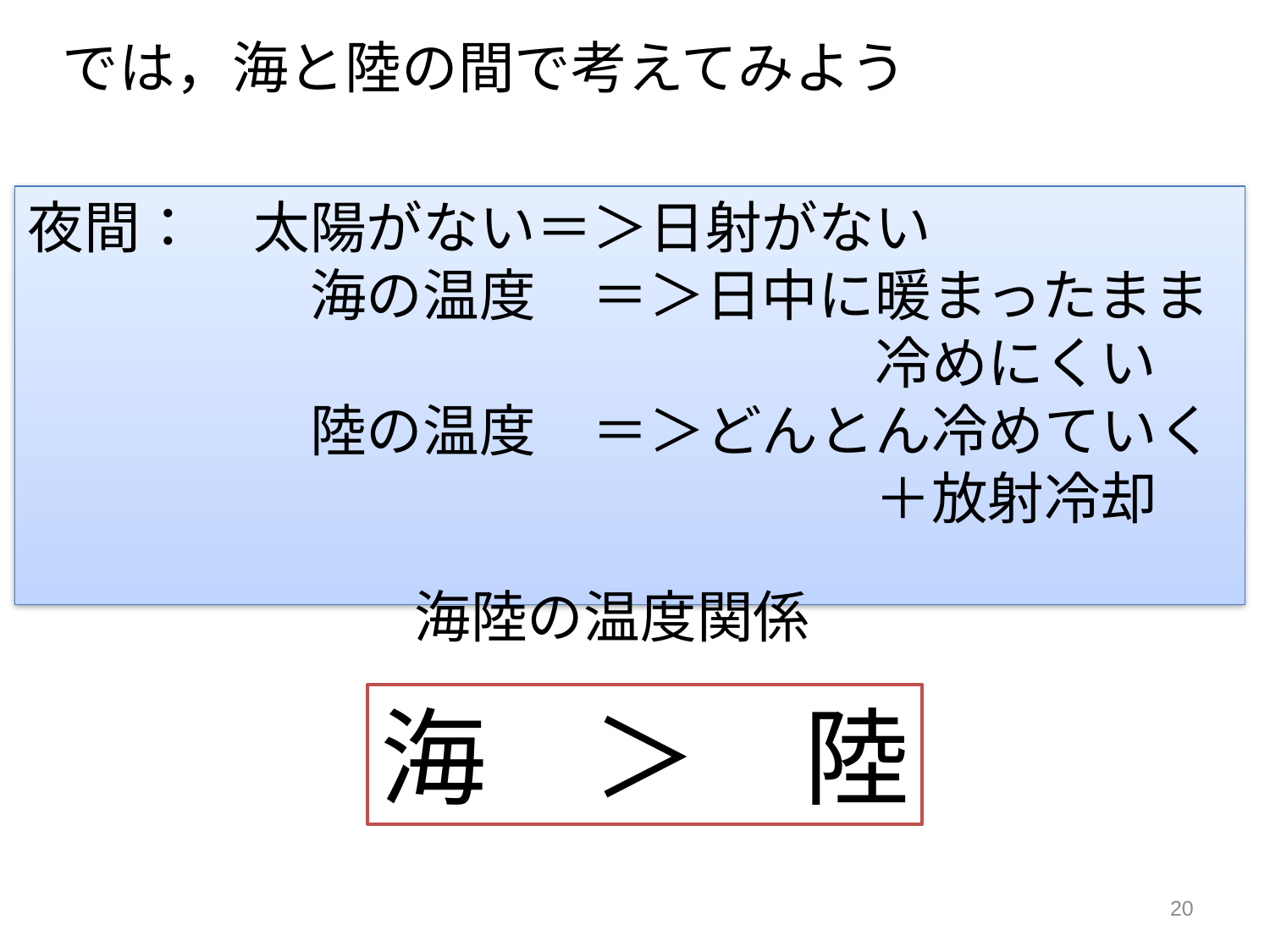

では，海と陸の間で考えてみよう
夜間：　太陽がない＝＞日射がない
　　　　　海の温度　＝＞日中に暖まったまま
　　　　　　　　　　　　　　　冷めにくい
　　　　　陸の温度　＝＞どんとん冷めていく
　　　　　　　　　　　　　　　＋放射冷却
海陸の温度関係
海　＞　陸
20